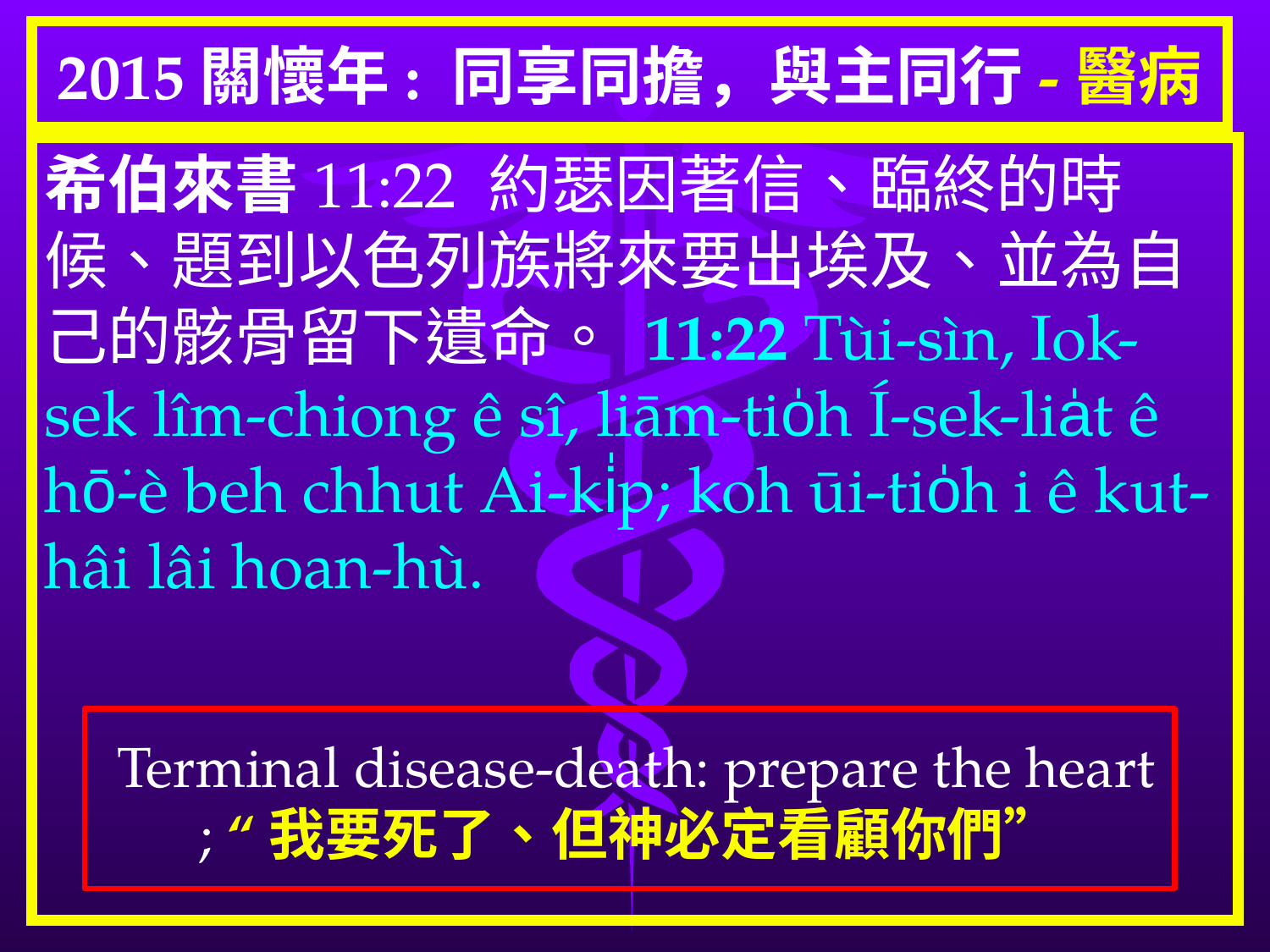

# 2015關懷年: 同享同擔，與主同行-醫病
希伯來書11:22 約瑟因著信、臨終的時候、題到以色列族將來要出埃及、並為自己的骸骨留下遺命。 11:22 Tùi-sìn, Iok-sek lîm-chiong ê sî, liām-tio̍h Í-sek-lia̍t ê hō͘-è beh chhut Ai-ki̍p; koh ūi-tio̍h i ê kut-hâi lâi hoan-hù.

 Terminal disease-death: prepare the heart ; “我要死了、但神必定看顧你們”